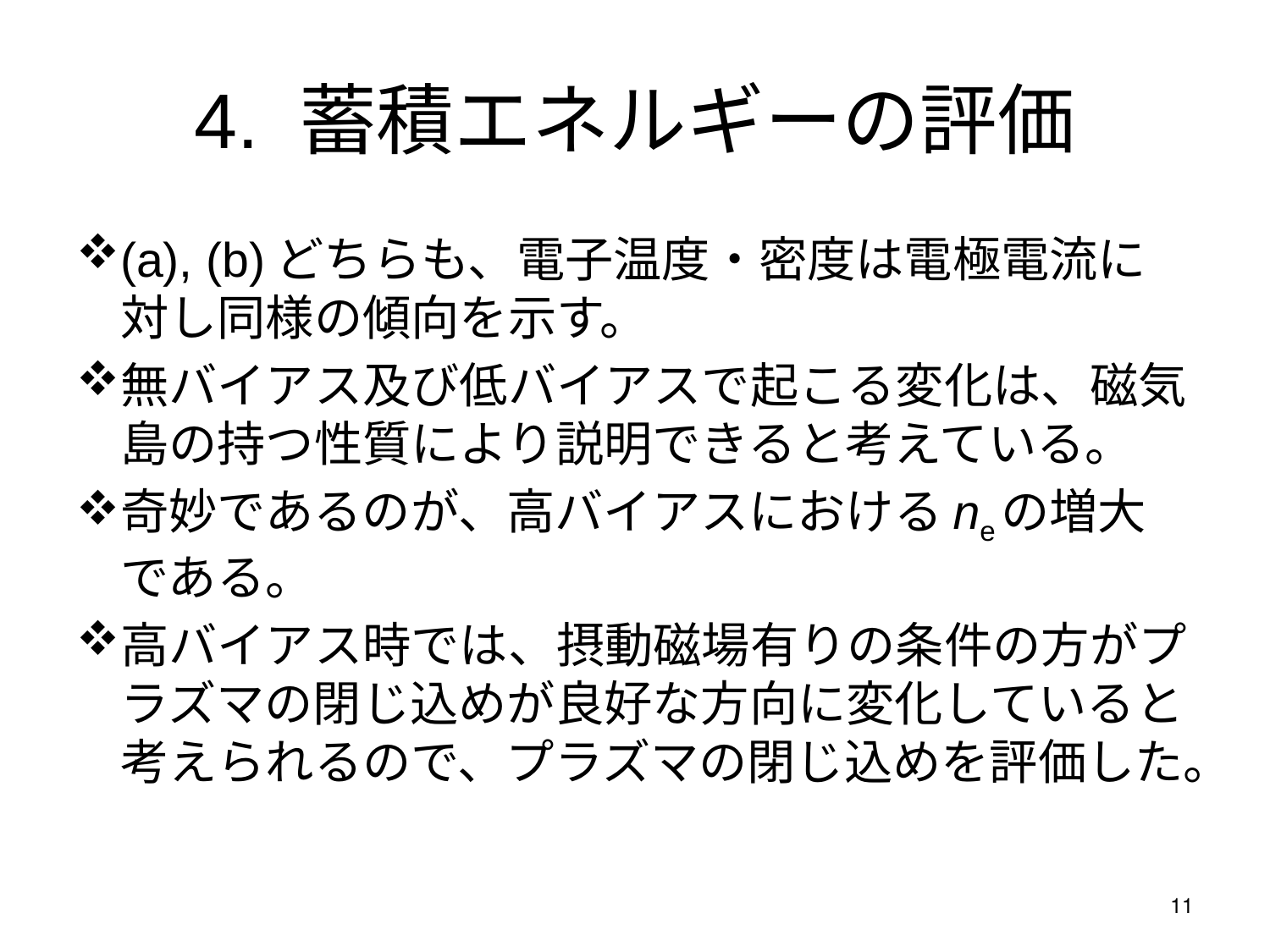

# 4. 蓄積エネルギーの評価
(a), (b)どちらも、電子温度・密度は電極電流に対し同様の傾向を示す。
無バイアス及び低バイアスで起こる変化は、磁気島の持つ性質により説明できると考えている。
奇妙であるのが、高バイアスにおけるneの増大である。
高バイアス時では、摂動磁場有りの条件の方がプラズマの閉じ込めが良好な方向に変化していると考えられるので、プラズマの閉じ込めを評価した。
11